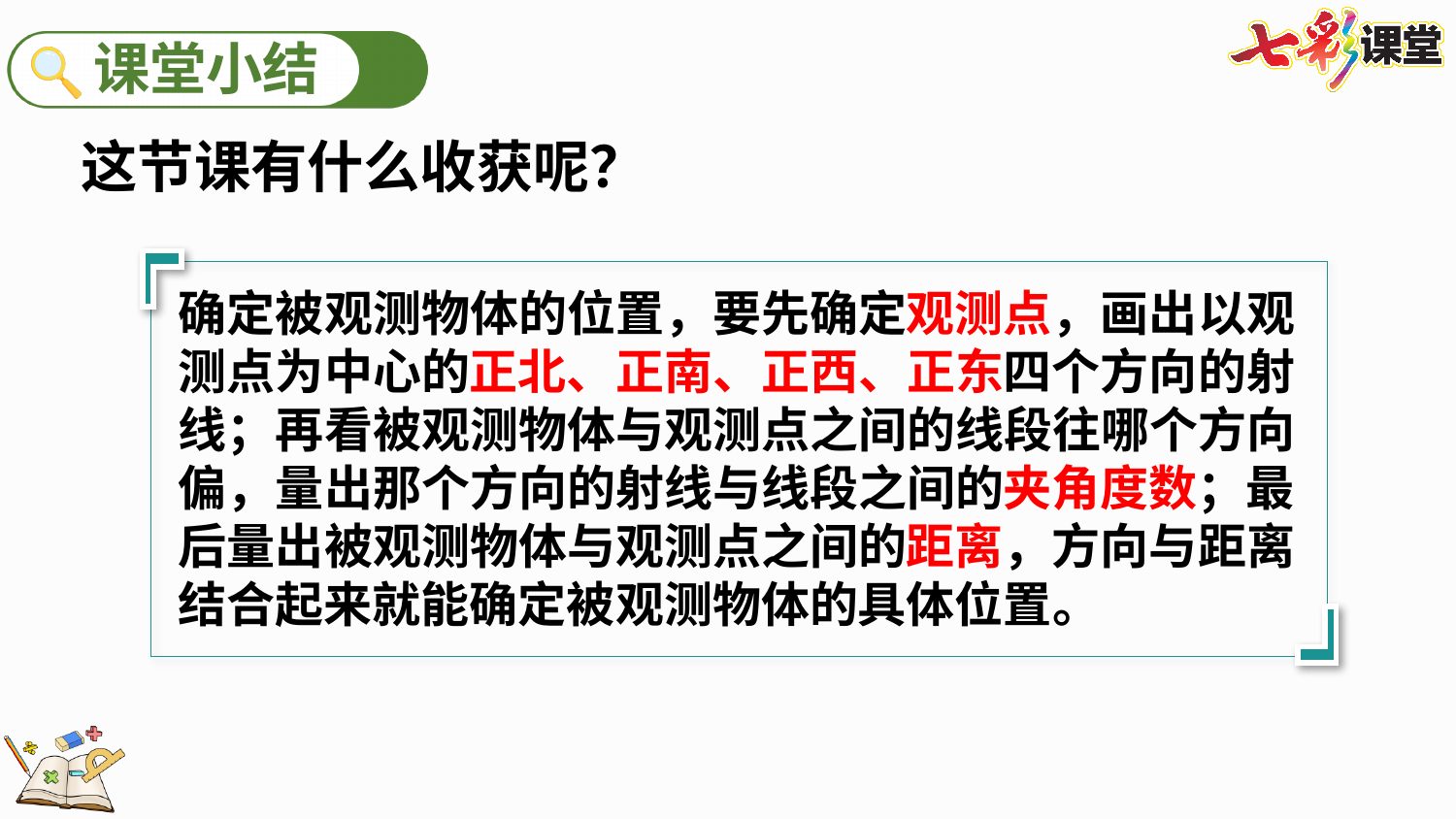

这节课有什么收获呢？

确定被观测物体的位置，要先确定观测点，画出以观测点为中心的正北、正南、正西、正东四个方向的射线；再看被观测物体与观测点之间的线段往哪个方向偏，量出那个方向的射线与线段之间的夹角度数；最后量出被观测物体与观测点之间的距离，方向与距离结合起来就能确定被观测物体的具体位置。